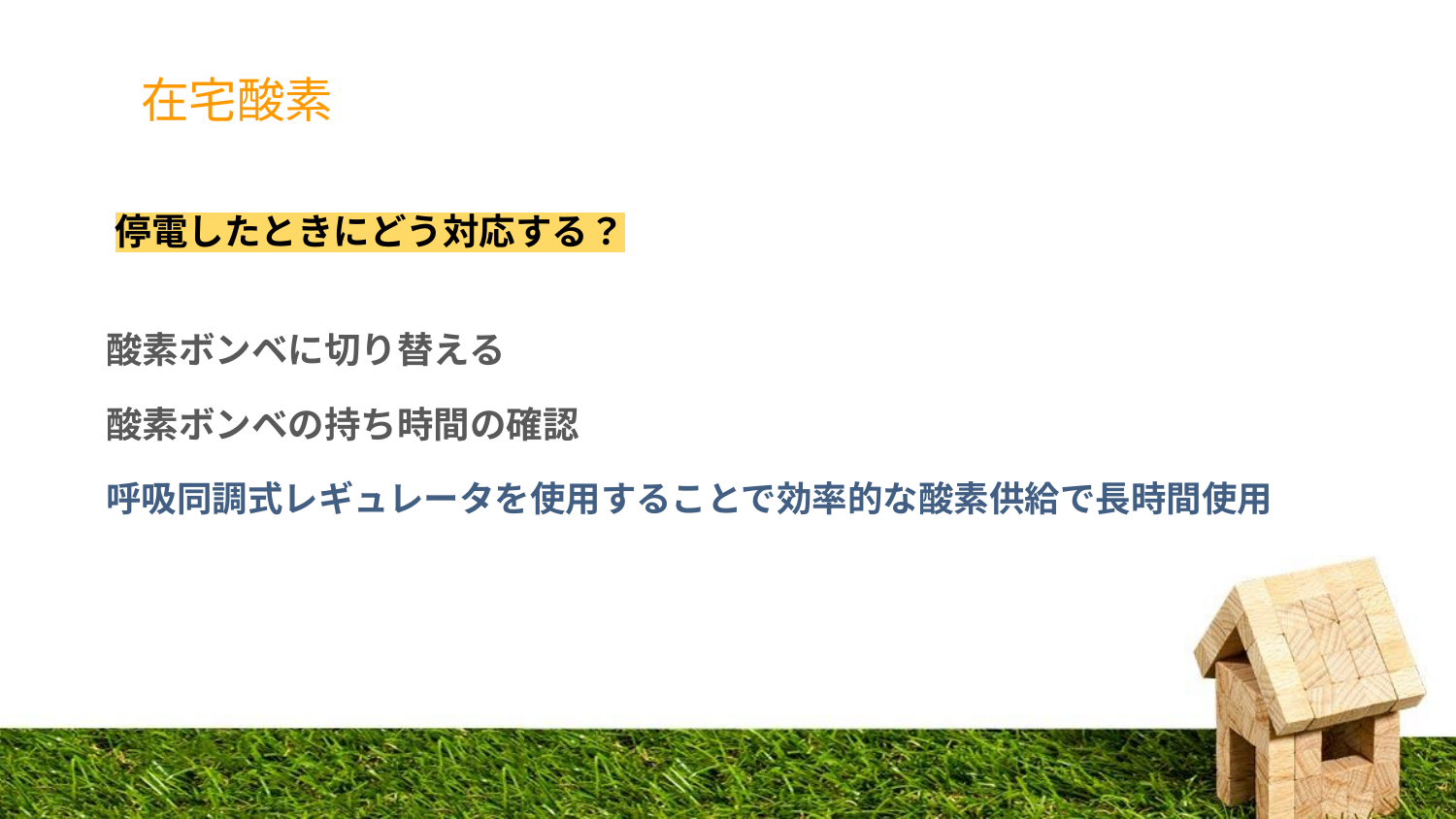

# 在宅酸素
停電したときにどう対応する？
酸素ボンベに切り替える
酸素ボンベの持ち時間の確認
呼吸同調式レギュレータを使用することで効率的な酸素供給で長時間使用